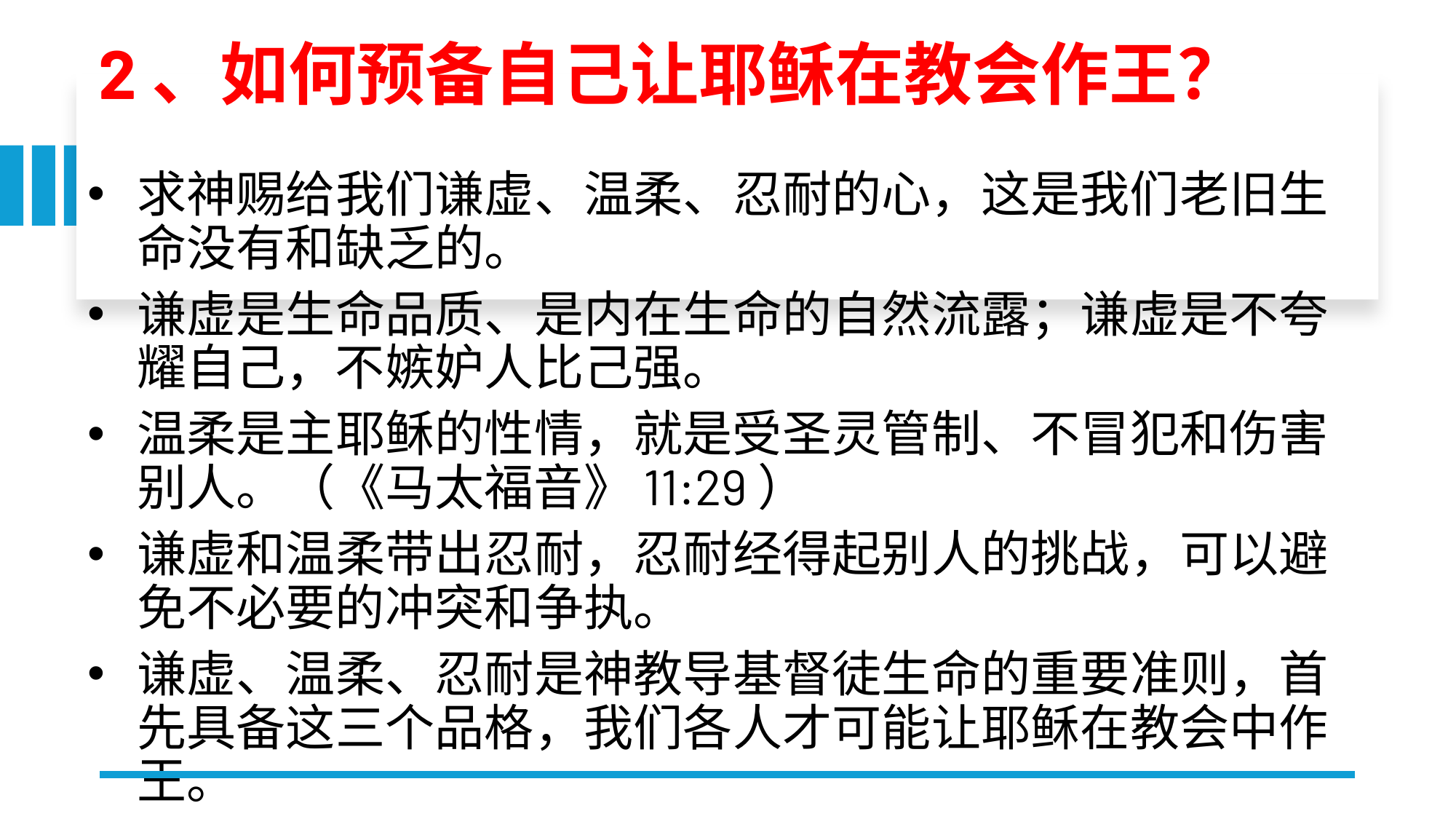

# 2、如何预备自己让耶稣在教会作王？

求神赐给我们谦虚、温柔、忍耐的心，这是我们老旧生命没有和缺乏的。
谦虚是生命品质、是内在生命的自然流露；谦虚是不夸耀自己，不嫉妒人比己强。
温柔是主耶稣的性情，就是受圣灵管制、不冒犯和伤害别人。（《马太福音》11:29）
谦虚和温柔带出忍耐，忍耐经得起别人的挑战，可以避免不必要的冲突和争执。
谦虚、温柔、忍耐是神教导基督徒生命的重要准则，首先具备这三个品格，我们各人才可能让耶稣在教会中作王。